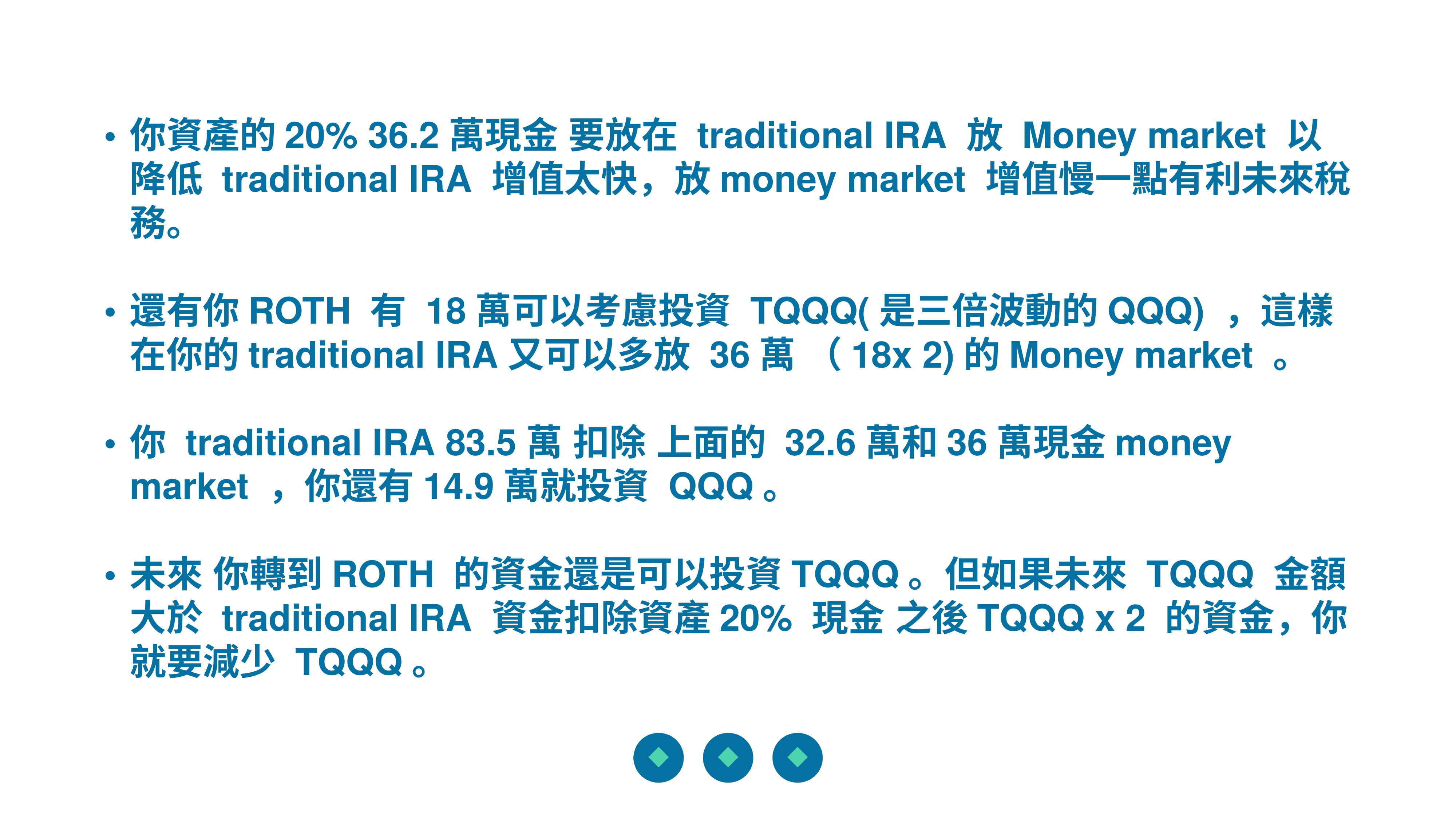

你資產的20% 36.2萬現金 要放在 traditional IRA 放 Money market 以降低 traditional IRA 增值太快，放money market 增值慢一點有利未來稅務。

還有你ROTH 有 18萬可以考慮投資 TQQQ(是三倍波動的QQQ) ，這樣在你的traditional IRA又可以多放 36萬 （18x 2)的Money market 。

你 traditional IRA 83.5萬 扣除 上面的 32.6萬和36萬現金money market ，你還有14.9萬就投資 QQQ。

未來 你轉到ROTH 的資金還是可以投資TQQQ。但如果未來 TQQQ 金額大於 traditional IRA 資金扣除資產20% 現金 之後TQQQ x 2 的資金，你就要減少 TQQQ。